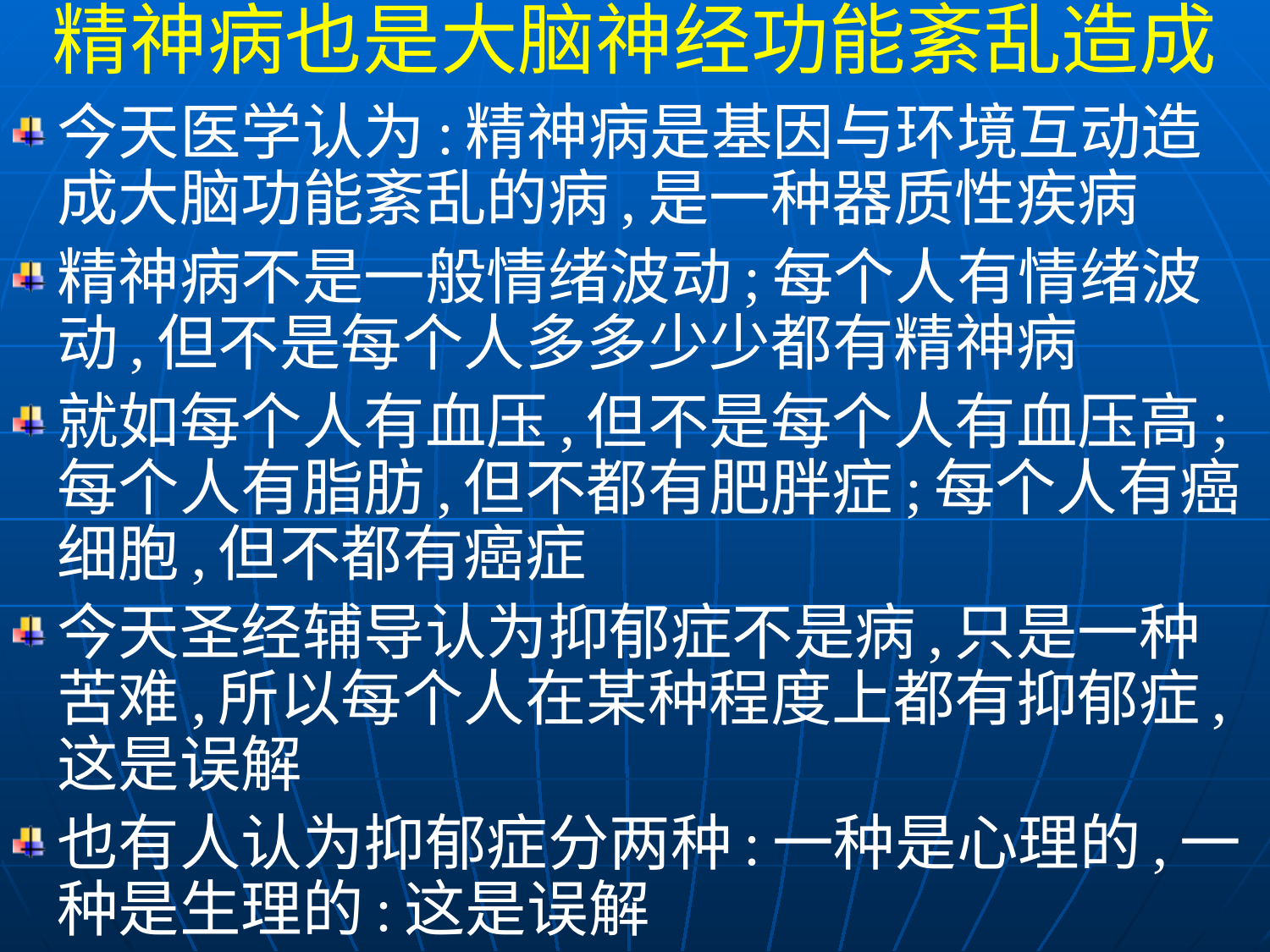

精神病也是大脑神经功能紊乱造成
今天医学认为:精神病是基因与环境互动造成大脑功能紊乱的病,是一种器质性疾病
精神病不是一般情绪波动;每个人有情绪波动,但不是每个人多多少少都有精神病
就如每个人有血压,但不是每个人有血压高;每个人有脂肪,但不都有肥胖症;每个人有癌细胞,但不都有癌症
今天圣经辅导认为抑郁症不是病,只是一种苦难,所以每个人在某种程度上都有抑郁症,这是误解
也有人认为抑郁症分两种:一种是心理的,一种是生理的:这是误解